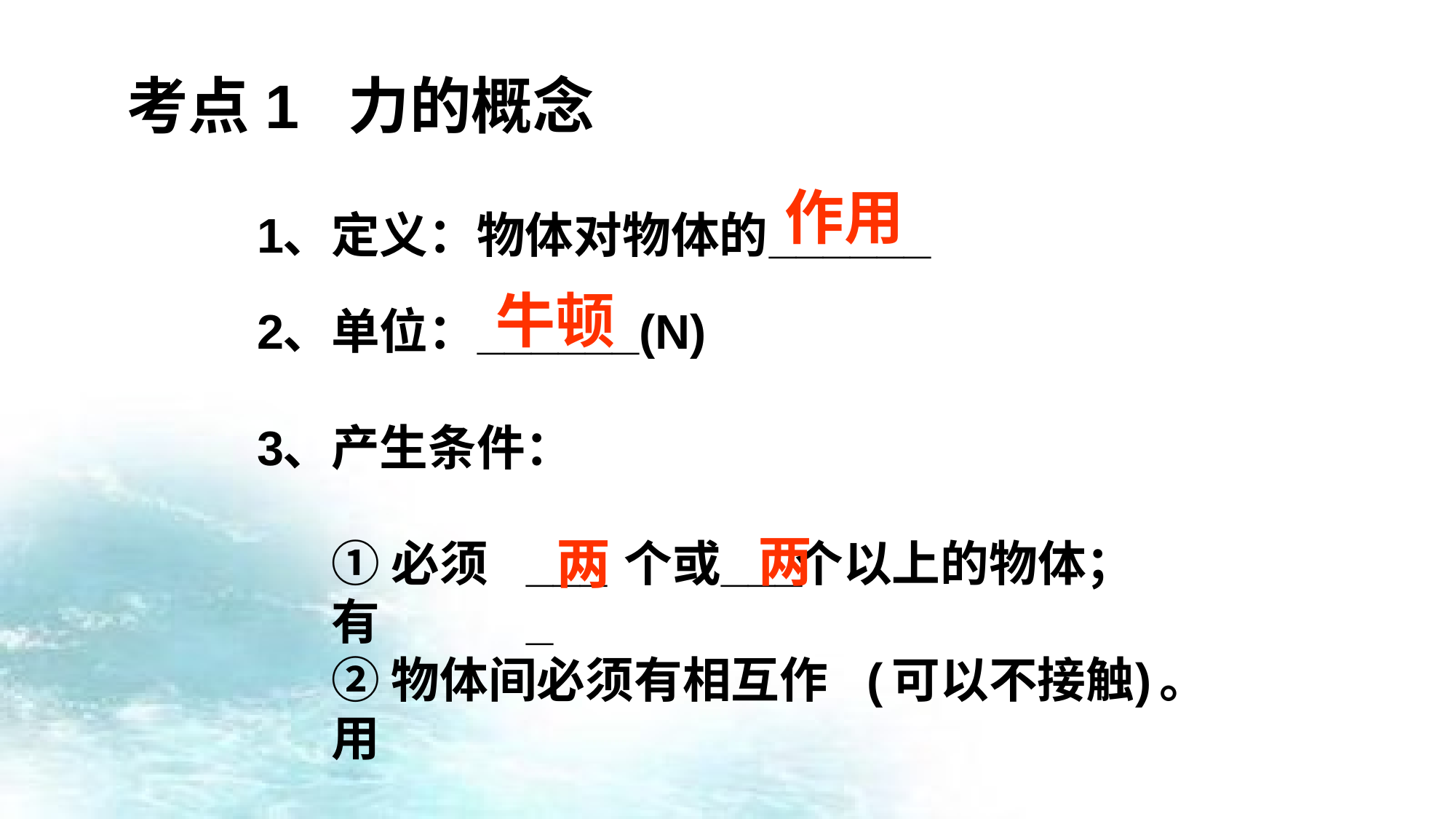

考点1  力的概念
作用

1
、定义：物体对物体的
______
牛顿

2
、单位：
______(N)

3
、产生条件：

两

两

①必须有
____
个或
___

个以上的物体；

②物体间必须有相互作用
(
可以不接触
)
。